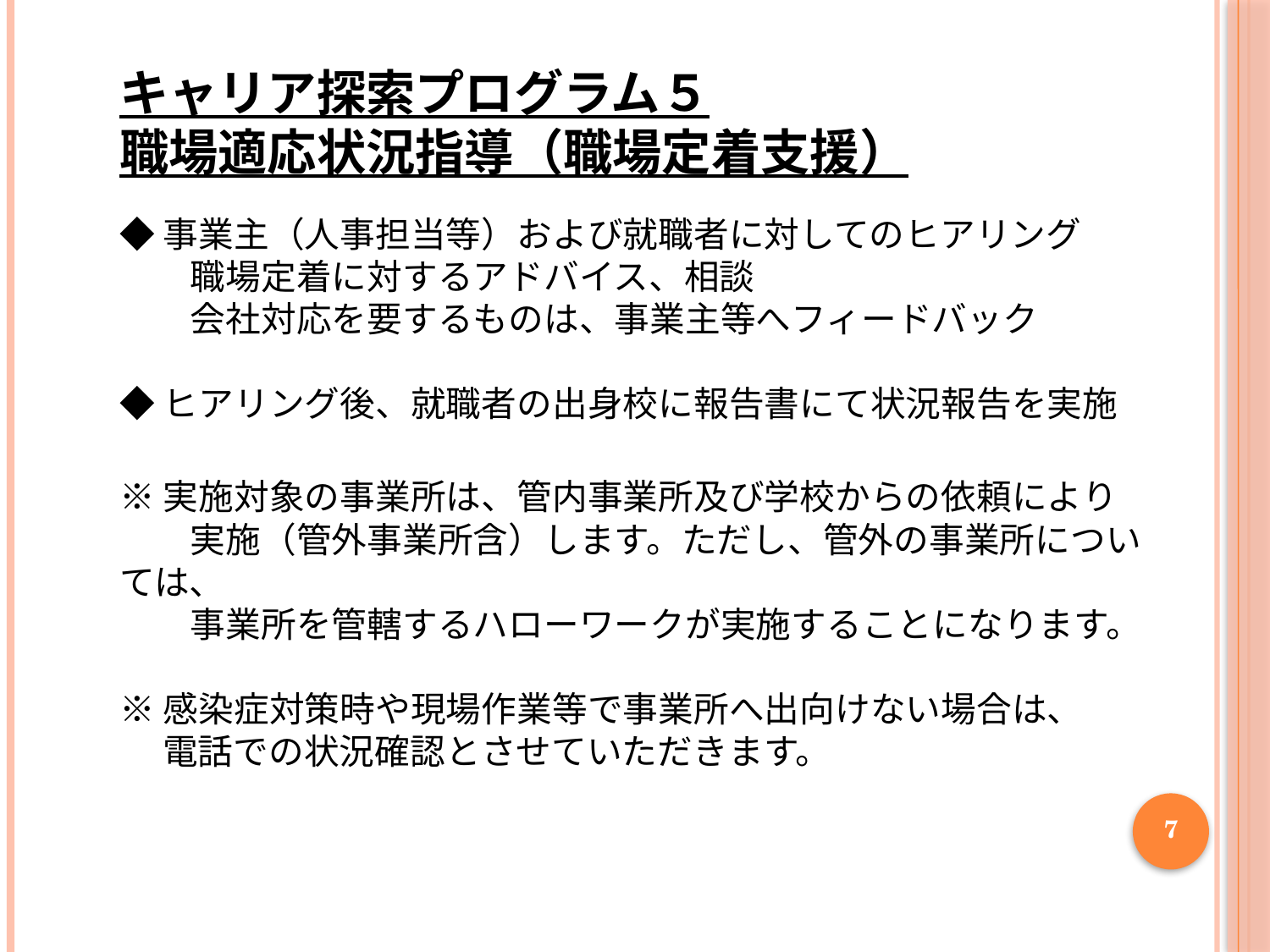

キャリア探索プログラム５
職場適応状況指導（職場定着支援）
◆事業主（人事担当等）および就職者に対してのヒアリング
　　職場定着に対するアドバイス、相談
　　会社対応を要するものは、事業主等へフィードバック

◆ヒアリング後、就職者の出身校に報告書にて状況報告を実施

※実施対象の事業所は、管内事業所及び学校からの依頼により
　　実施（管外事業所含）します。ただし、管外の事業所については、
　　事業所を管轄するハローワークが実施することになります。

※感染症対策時や現場作業等で事業所へ出向けない場合は、
　 電話での状況確認とさせていただきます。

7